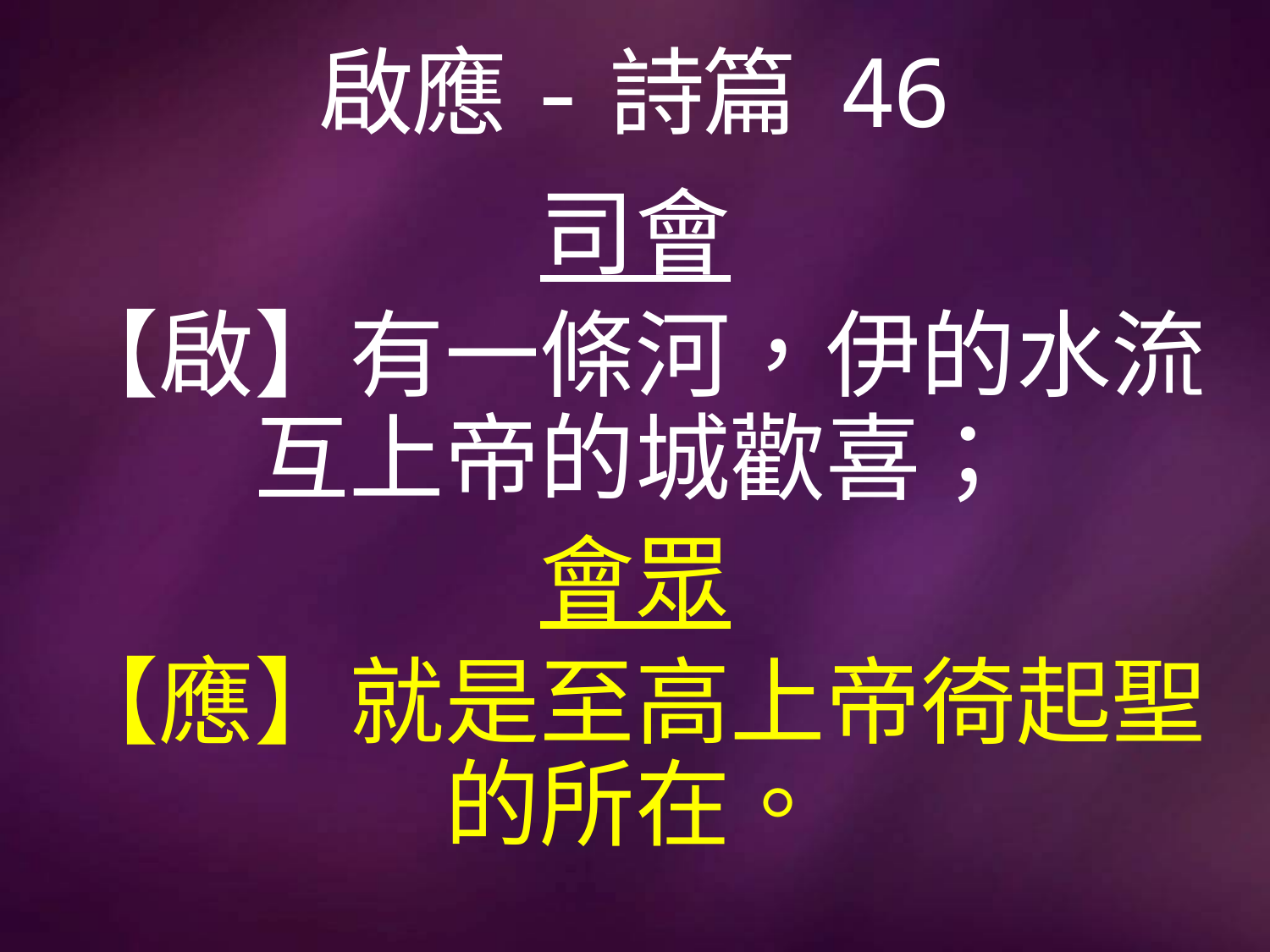

# 啟應-詩篇 46
司會
【啟】有一條河，伊的水流互上帝的城歡喜；
會眾
【應】就是至高上帝徛起聖的所在。